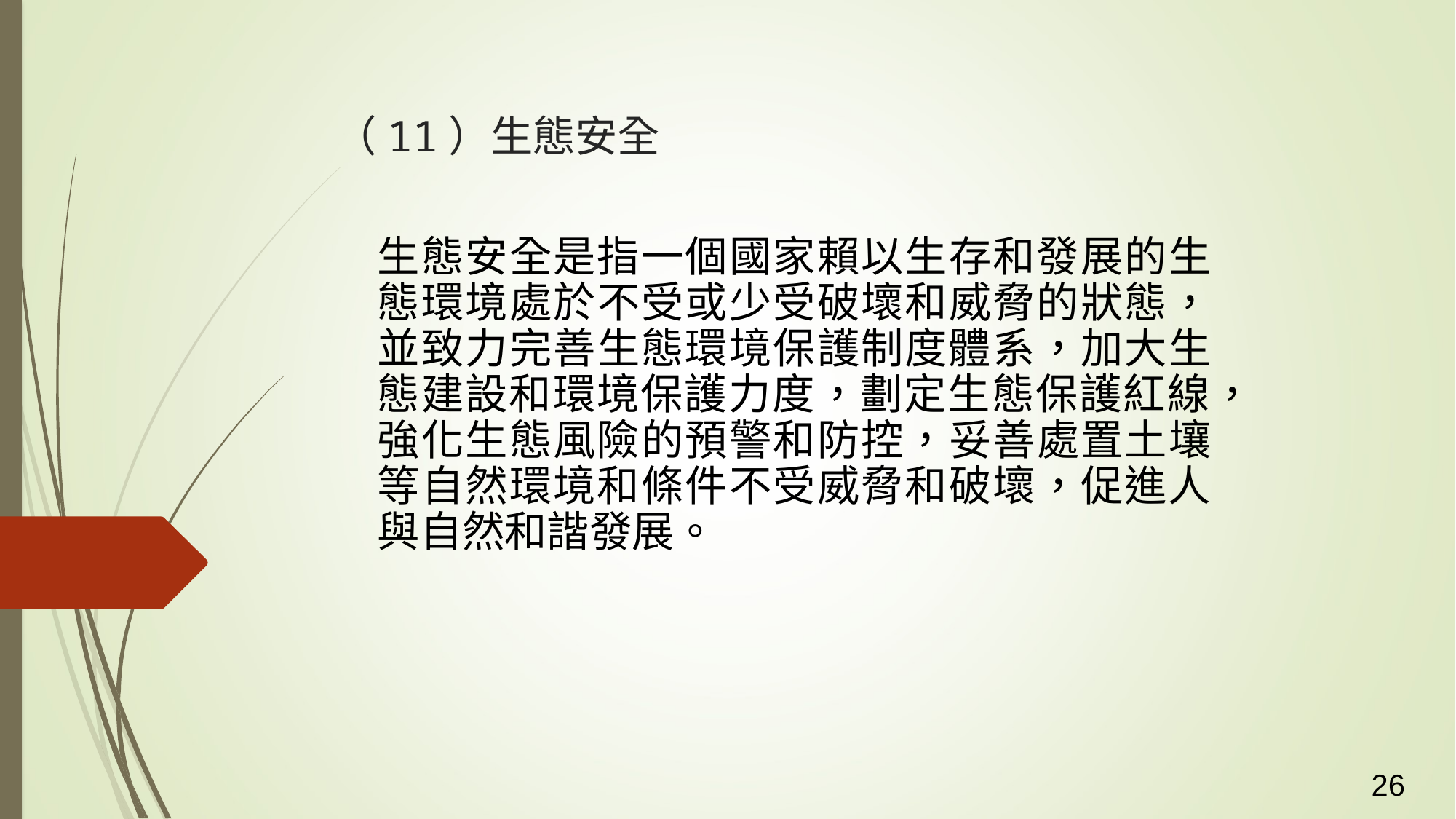

# （11）生態安全
生態安全是指一個國家賴以生存和發展的生態環境處於不受或少受破壞和威脅的狀態，並致力完善生態環境保護制度體系，加大生態建設和環境保護力度，劃定生態保護紅線，強化生態風險的預警和防控，妥善處置土壤等自然環境和條件不受威脅和破壞，促進人與自然和諧發展。

26